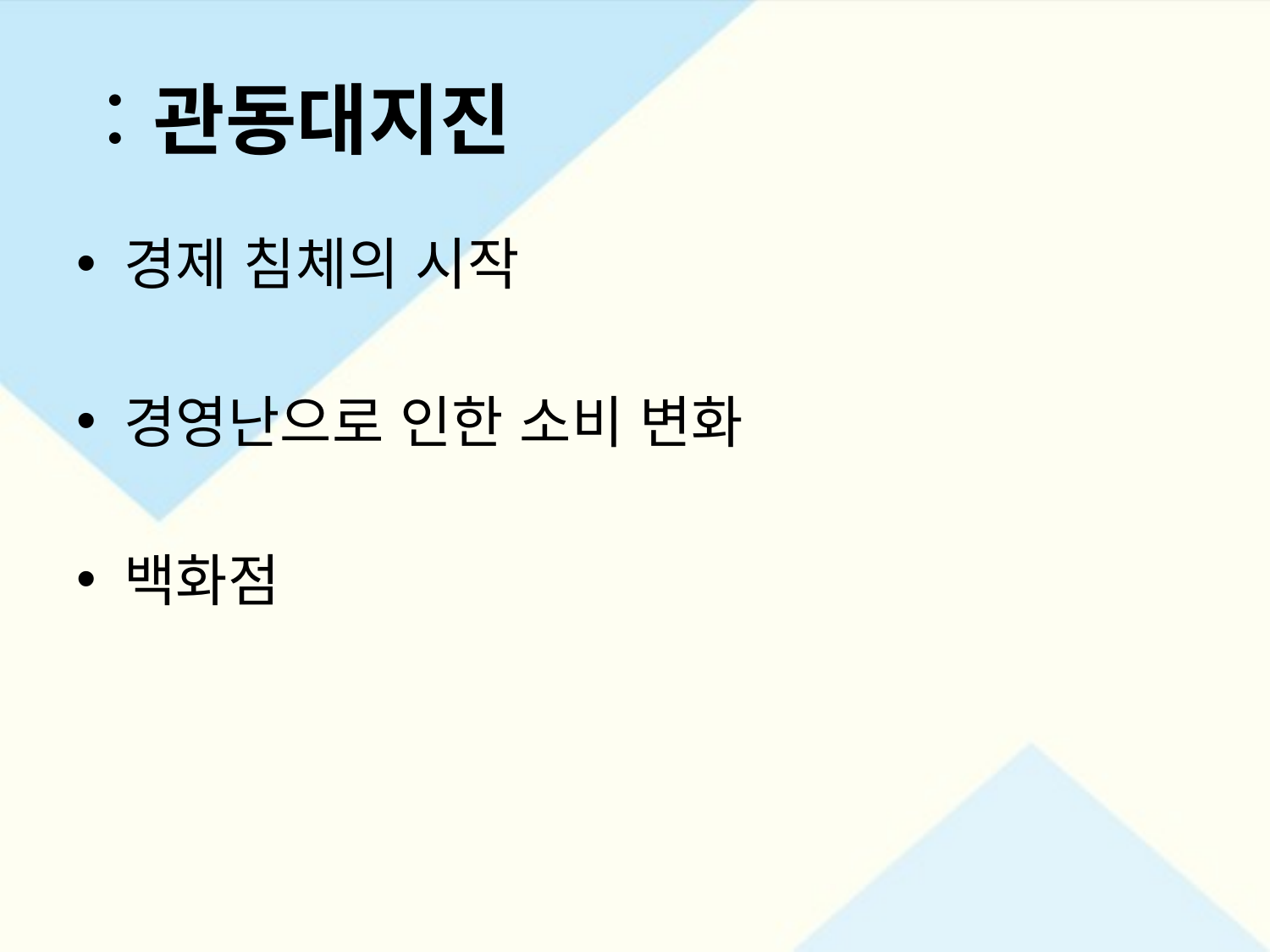

# ：관동대지진
경제 침체의 시작

경영난으로 인한 소비 변화

백화점